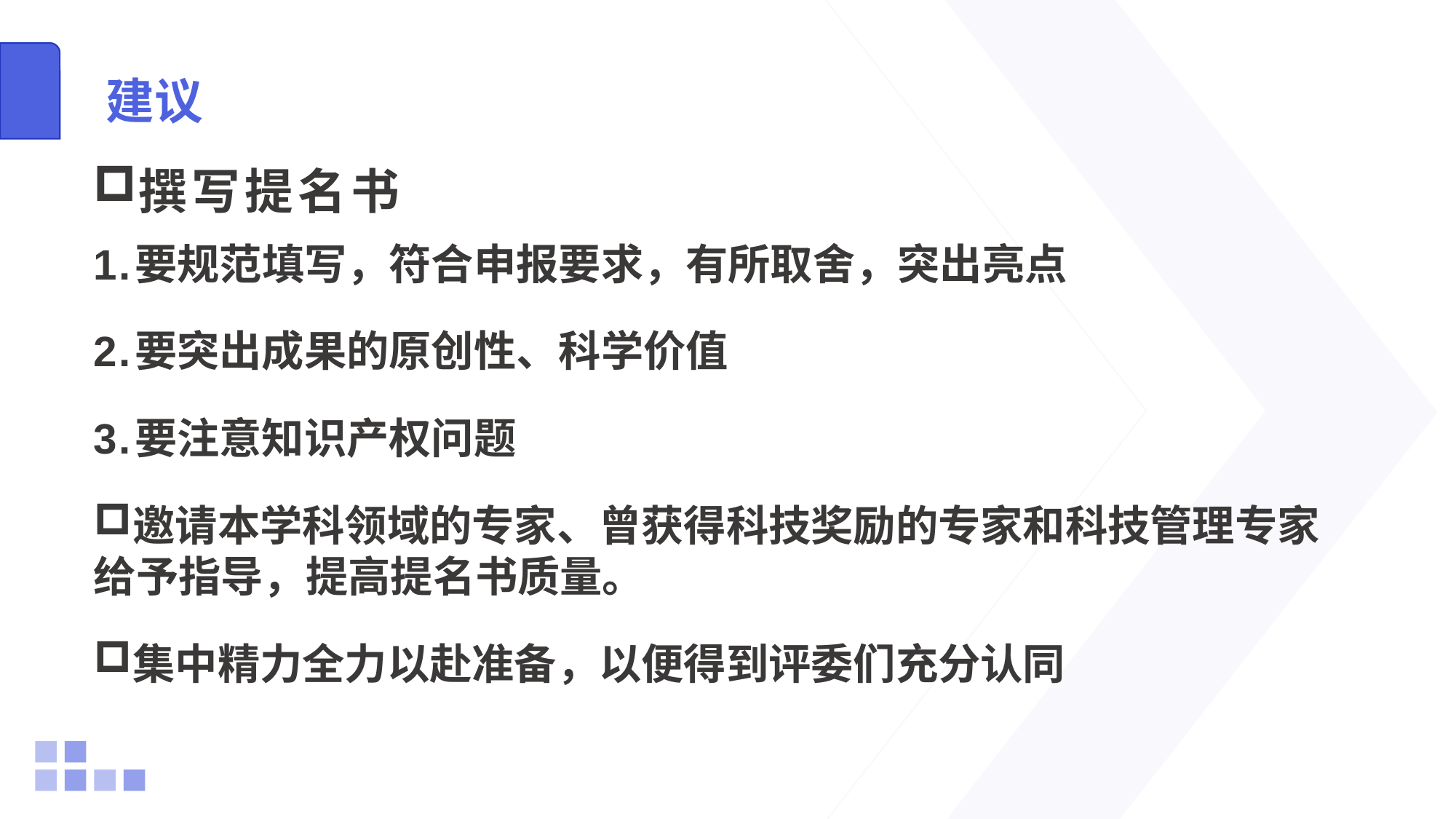

# 建议
撰写提名书
要规范填写，符合申报要求，有所取舍，突出亮点
要突出成果的原创性、科学价值
要注意知识产权问题
邀请本学科领域的专家、曾获得科技奖励的专家和科技管理专家给予指导，提高提名书质量。
集中精力全力以赴准备，以便得到评委们充分认同